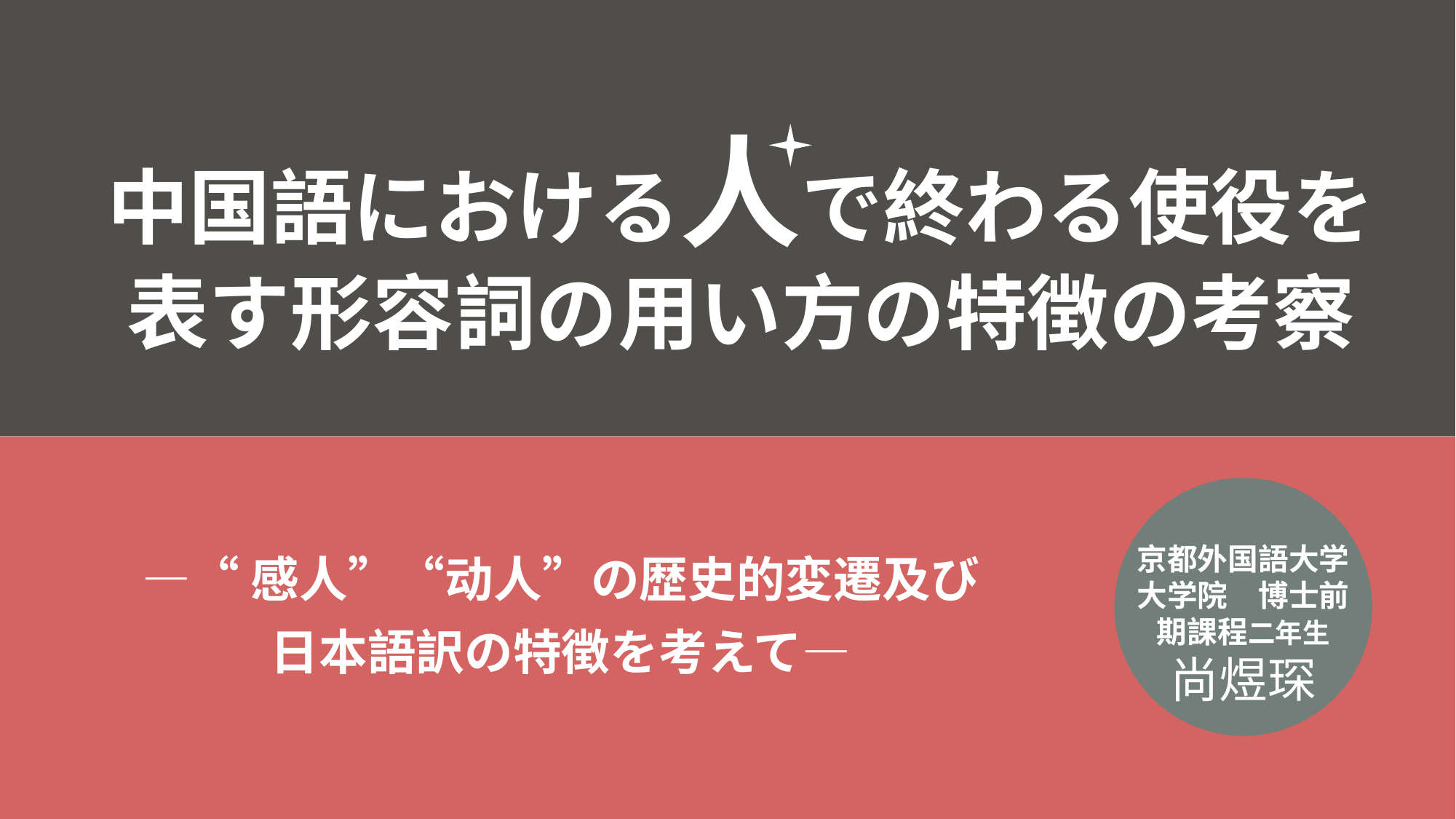

中国語における人で終わる使役を表す形容詞の用い方の特徴の考察

―“感人”“动人”の歴史的変遷及び
日本語訳の特徴を考えて―

京都外国語大学大学院　博士前期課程二年生
尚煜琛